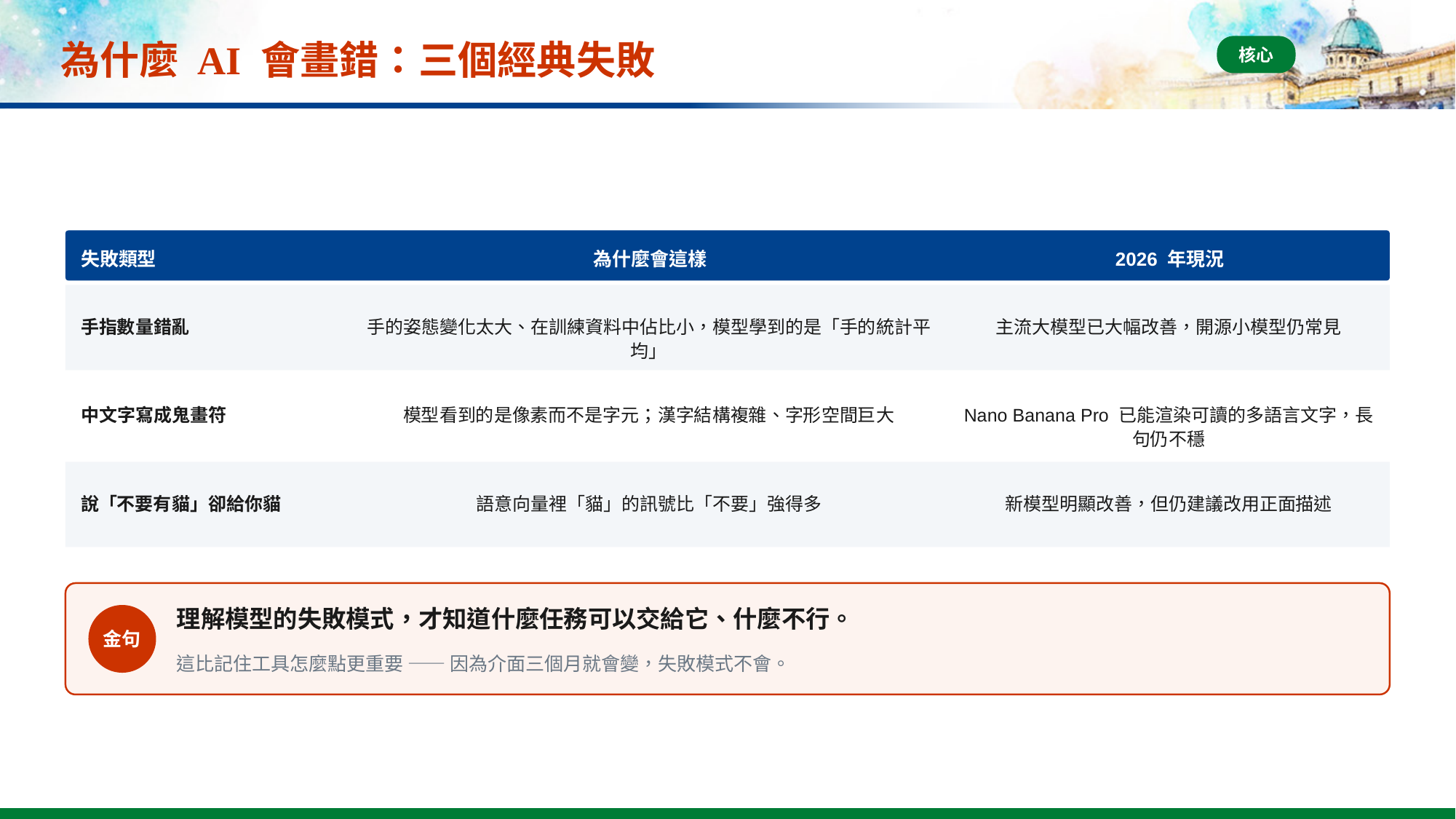

# 為什麼 AI 會畫錯：三個經典失敗
核心

失敗類型
為什麼會這樣
2026 年現況

手指數量錯亂
手的姿態變化太大、在訓練資料中佔比小，模型學到的是「手的統計平均」
主流大模型已大幅改善，開源小模型仍常見
中文字寫成鬼畫符
模型看到的是像素而不是字元；漢字結構複雜、字形空間巨大
Nano Banana Pro 已能渲染可讀的多語言文字，長句仍不穩

說「不要有貓」卻給你貓
語意向量裡「貓」的訊號比「不要」強得多
新模型明顯改善，但仍建議改用正面描述

理解模型的失敗模式，才知道什麼任務可以交給它、什麼不行。
金句
這比記住工具怎麼點更重要 —— 因為介面三個月就會變，失敗模式不會。